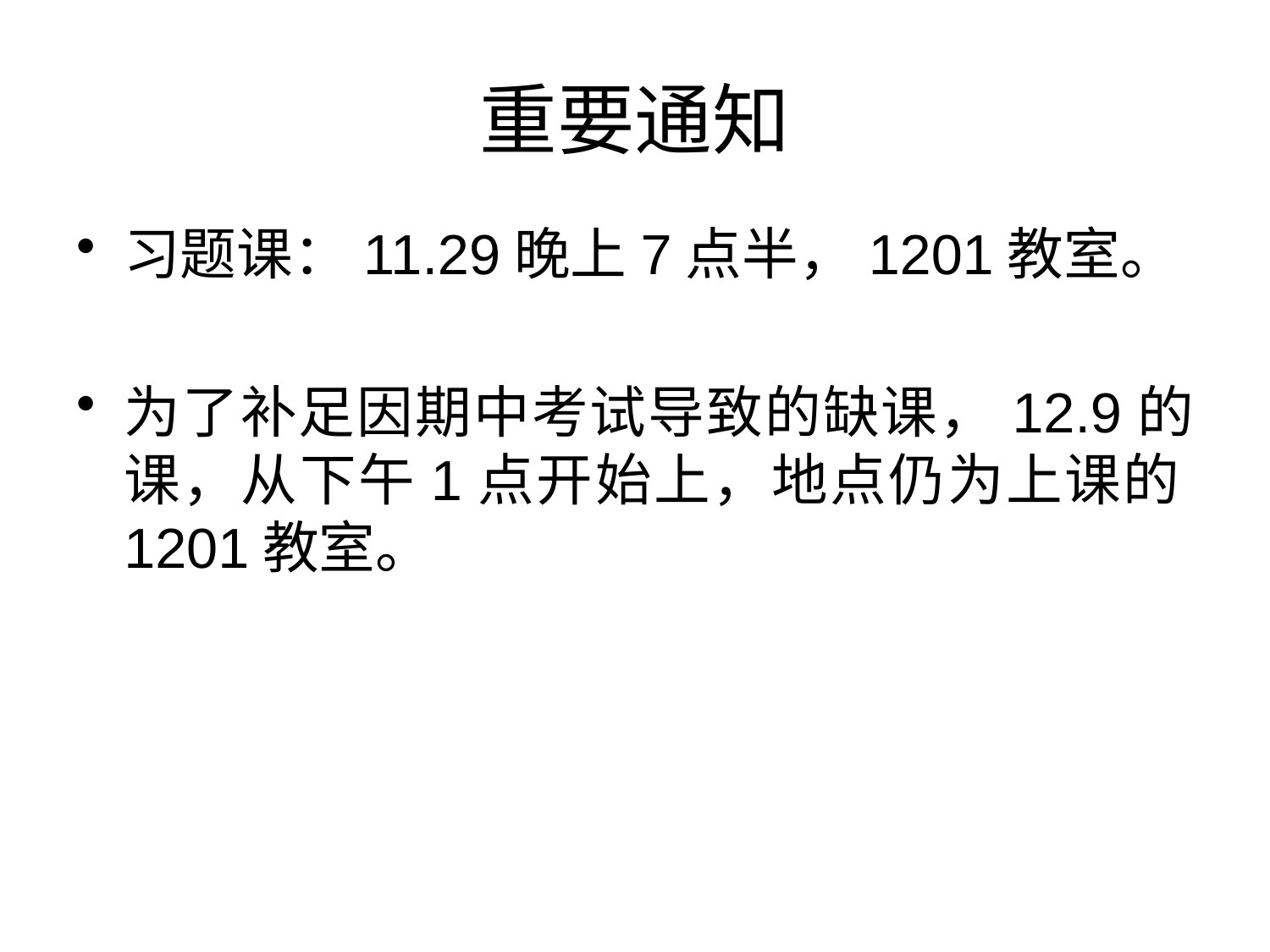

# 重要通知
习题课：11.29晚上7点半，1201教室。

为了补足因期中考试导致的缺课，12.9的课，从下午1点开始上，地点仍为上课的1201教室。